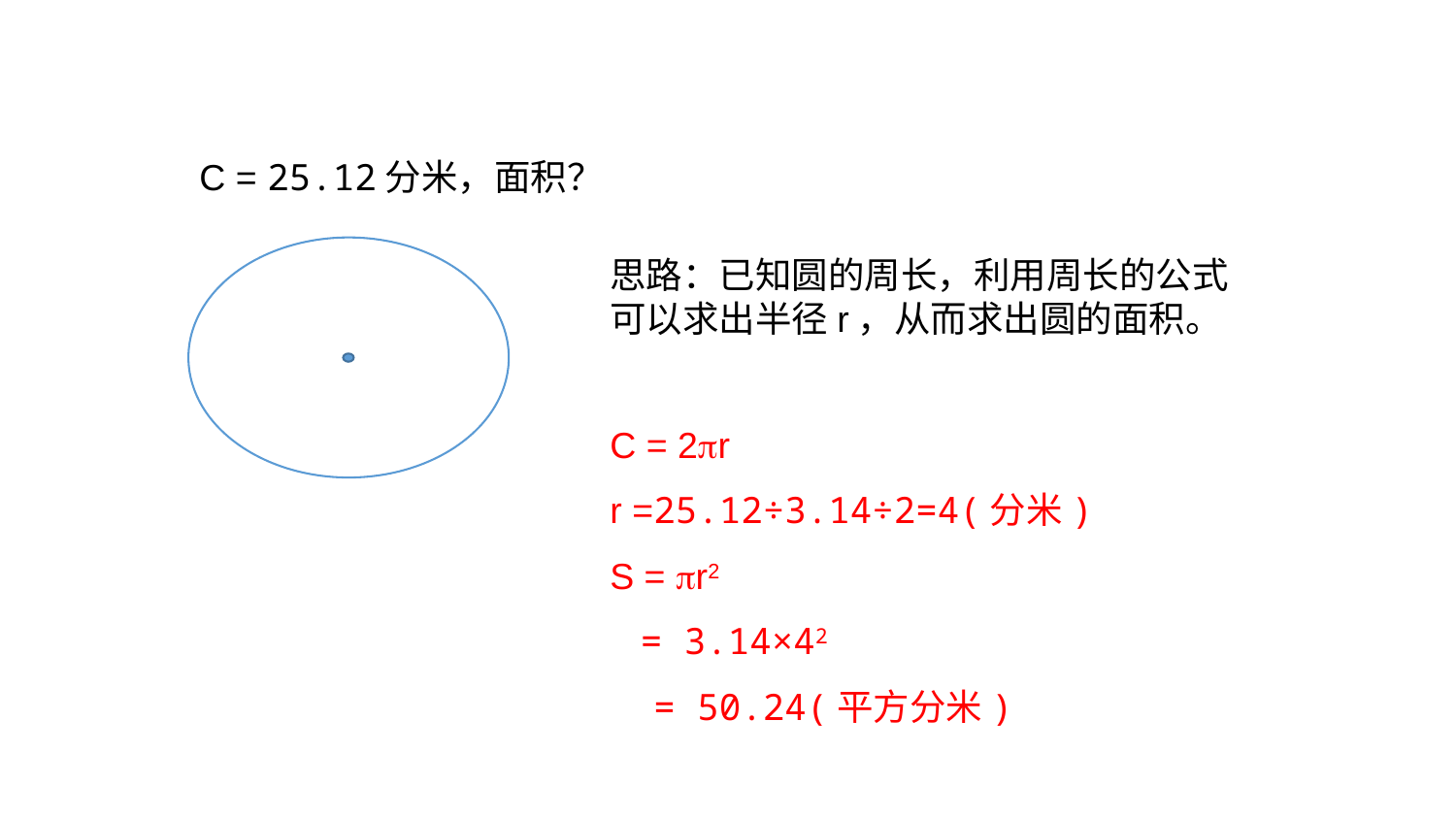

C = 25.12分米，面积？

思路：已知圆的周长，利用周长的公式可以求出半径r，从而求出圆的面积。
C = 2πr
r =25.12÷3.14÷2=4(分米)
S = πr2
   = 3.14×42
  = 50.24(平方分米)